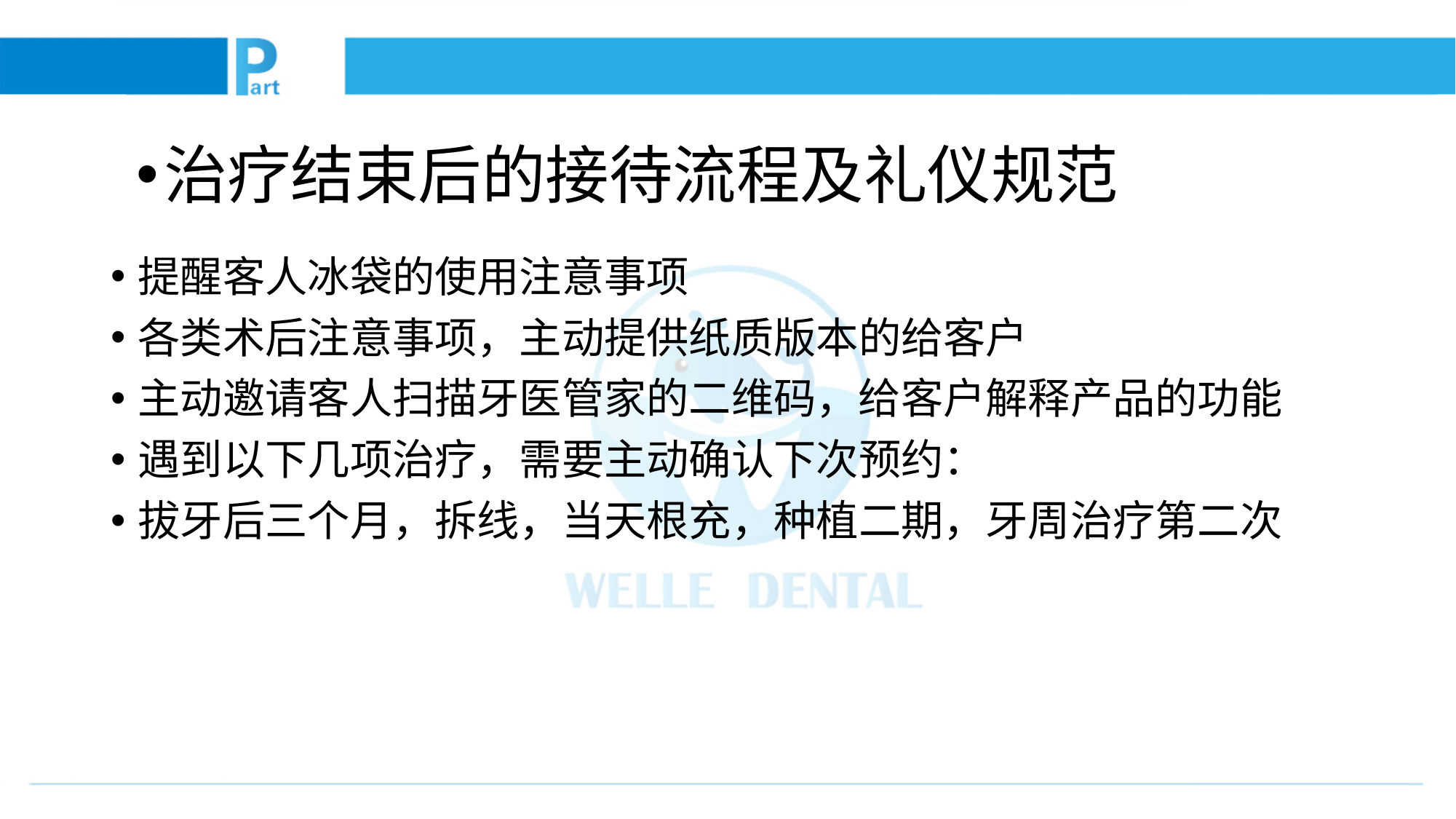

治疗结束后的接待流程及礼仪规范
提醒客人冰袋的使用注意事项
各类术后注意事项，主动提供纸质版本的给客户
主动邀请客人扫描牙医管家的二维码，给客户解释产品的功能
遇到以下几项治疗，需要主动确认下次预约：
拔牙后三个月，拆线，当天根充，种植二期，牙周治疗第二次